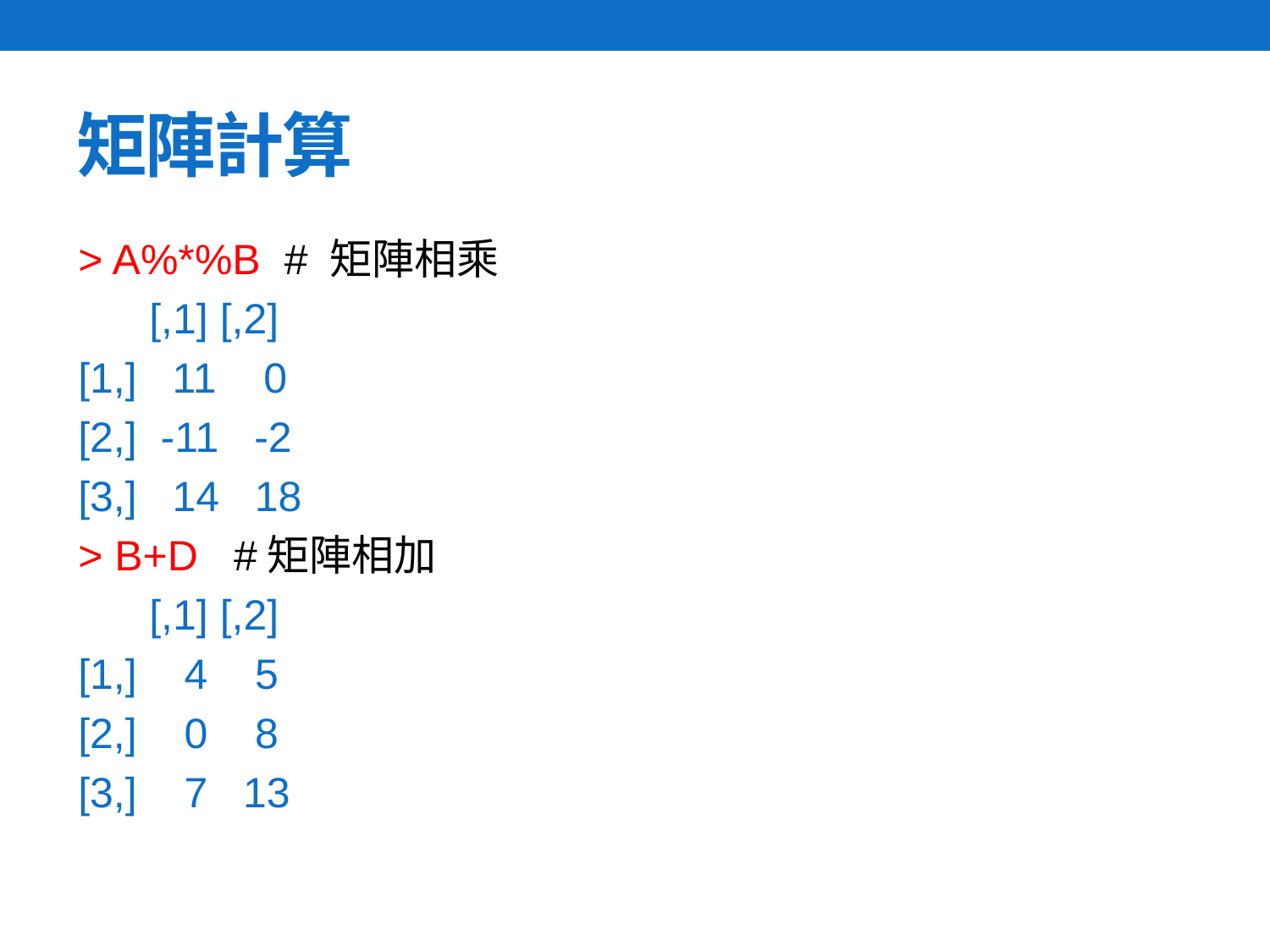

# 矩陣計算
> A%*%B  # 矩陣相乘
      [,1] [,2]
[1,]   11    0
[2,]  -11   -2
[3,]   14   18
> B+D   #矩陣相加
      [,1] [,2]
[1,]    4    5
[2,]    0    8
[3,]    7   13